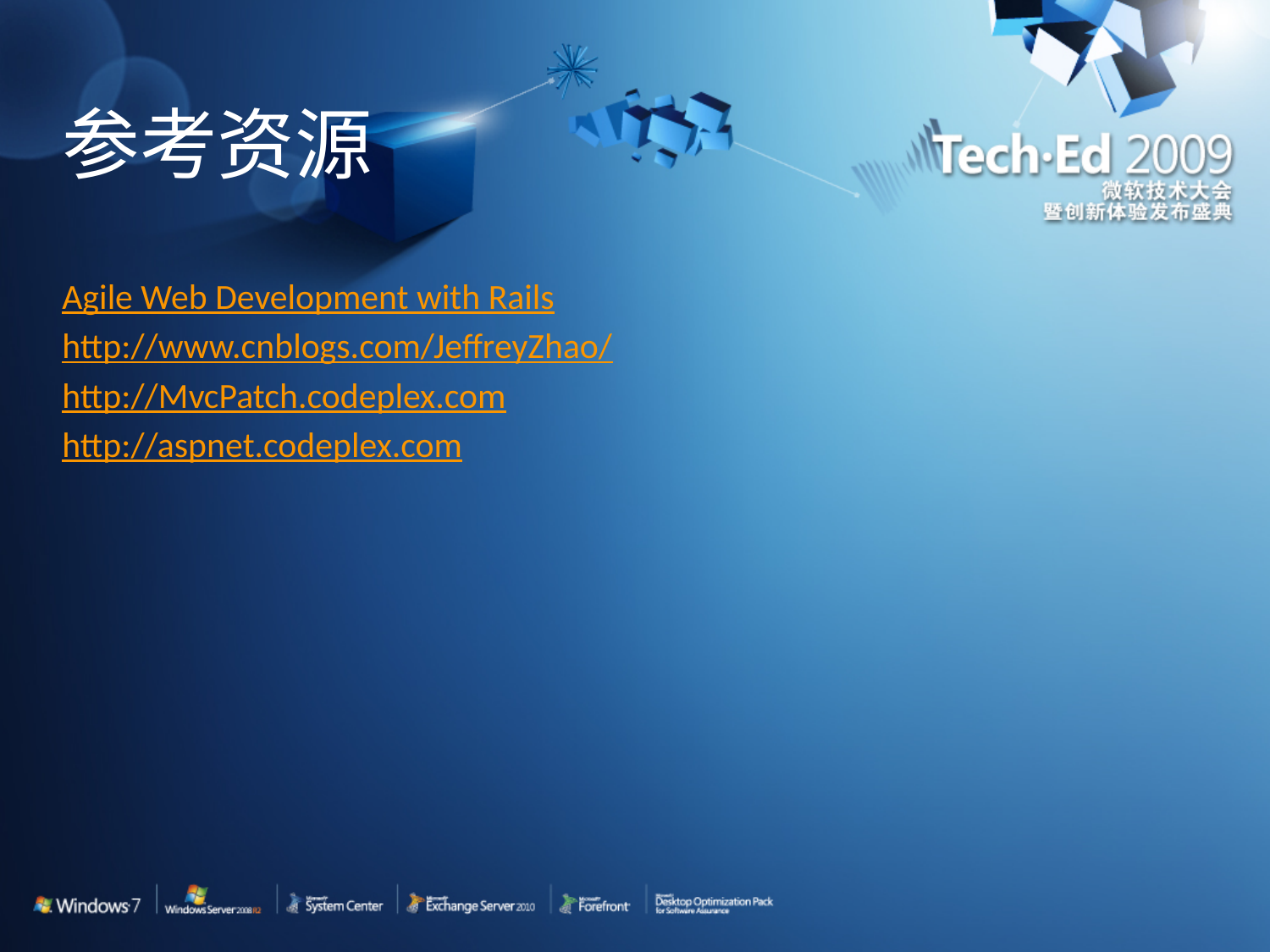

# 参考资源
Agile Web Development with Rails
http://www.cnblogs.com/JeffreyZhao/
http://MvcPatch.codeplex.com
http://aspnet.codeplex.com